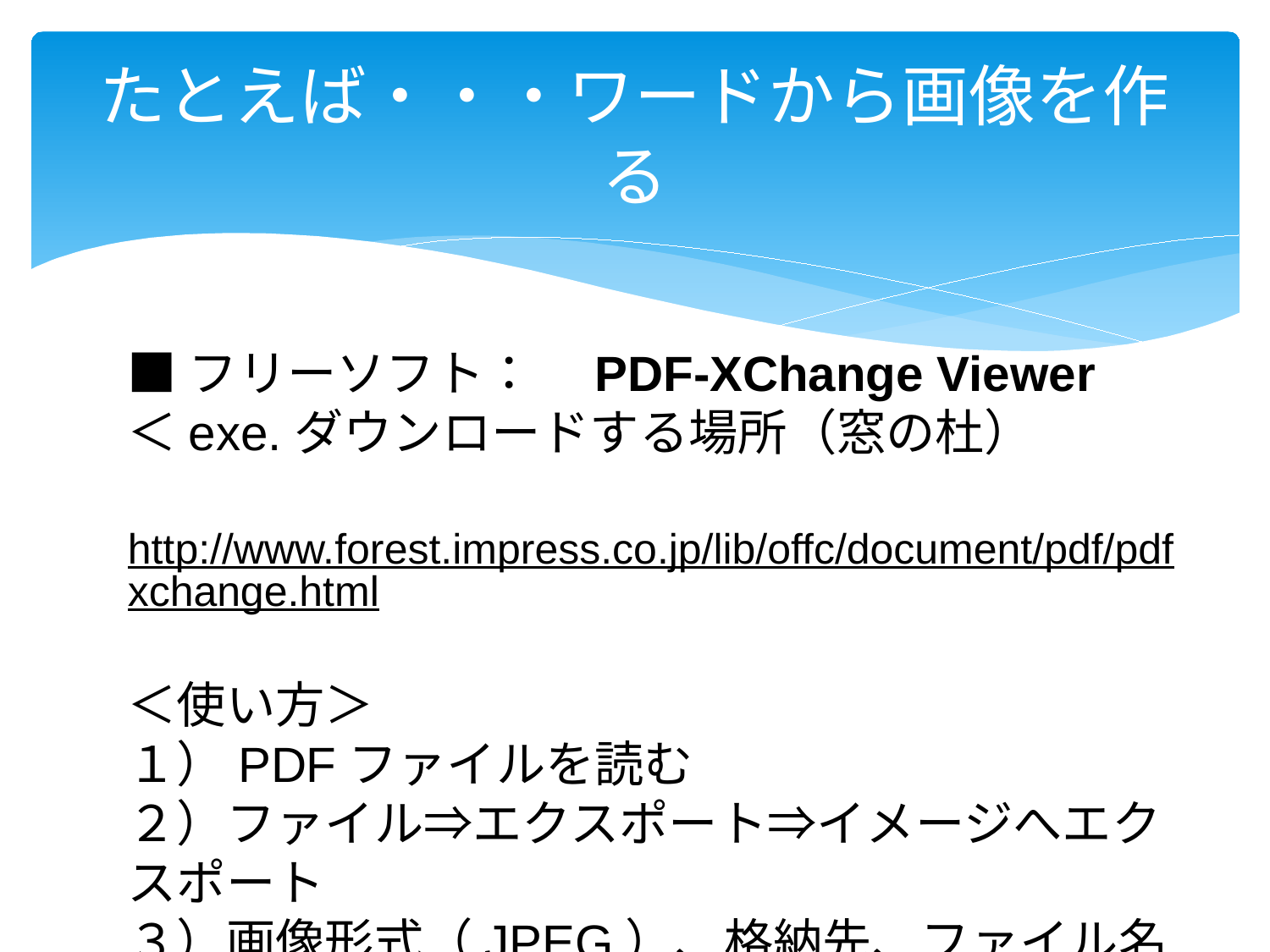

# たとえば・・・ワードから画像を作る
■フリーソフト：　PDF-XChange Viewer
＜exe.ダウンロードする場所（窓の杜）
 http://www.forest.impress.co.jp/lib/offc/document/pdf/pdfxchange.html
＜使い方＞
１）PDFファイルを読む
２）ファイル⇒エクスポート⇒イメージへエクスポート
３）画像形式（JPEG）、格納先、ファイル名を指定して画面下のエクスポートをクリックする。